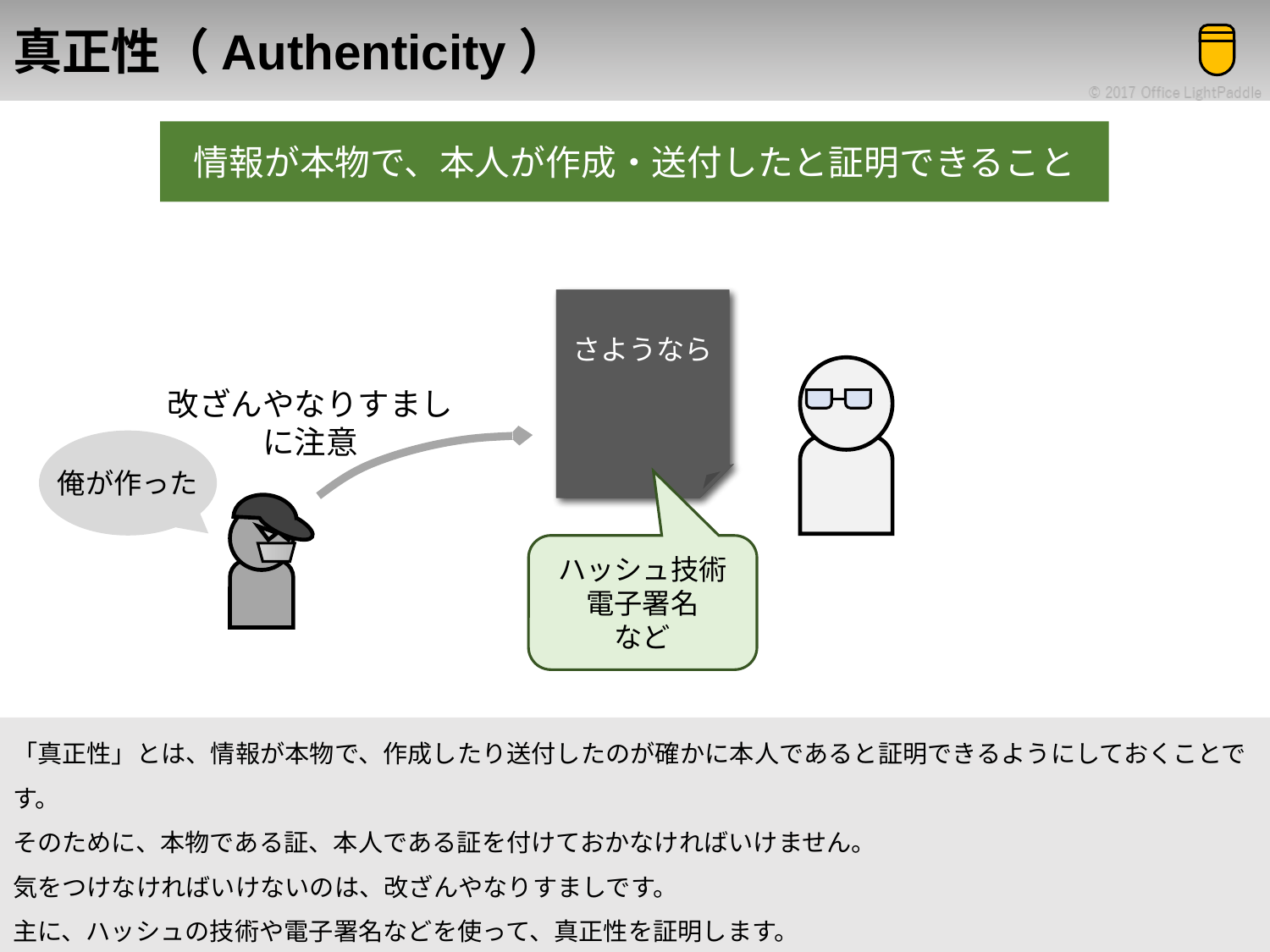

# 真正性（Authenticity）

情報が本物で、本人が作成・送付したと証明できること

こんにちは

さようなら

改ざんやなりすまし
に注意
印
俺が作った

ハッシュ技術
電子署名
など
「真正性」とは、情報が本物で、作成したり送付したのが確かに本人であると証明できるようにしておくことです。
そのために、本物である証、本人である証を付けておかなければいけません。
気をつけなければいけないのは、改ざんやなりすましです。
主に、ハッシュの技術や電子署名などを使って、真正性を証明します。